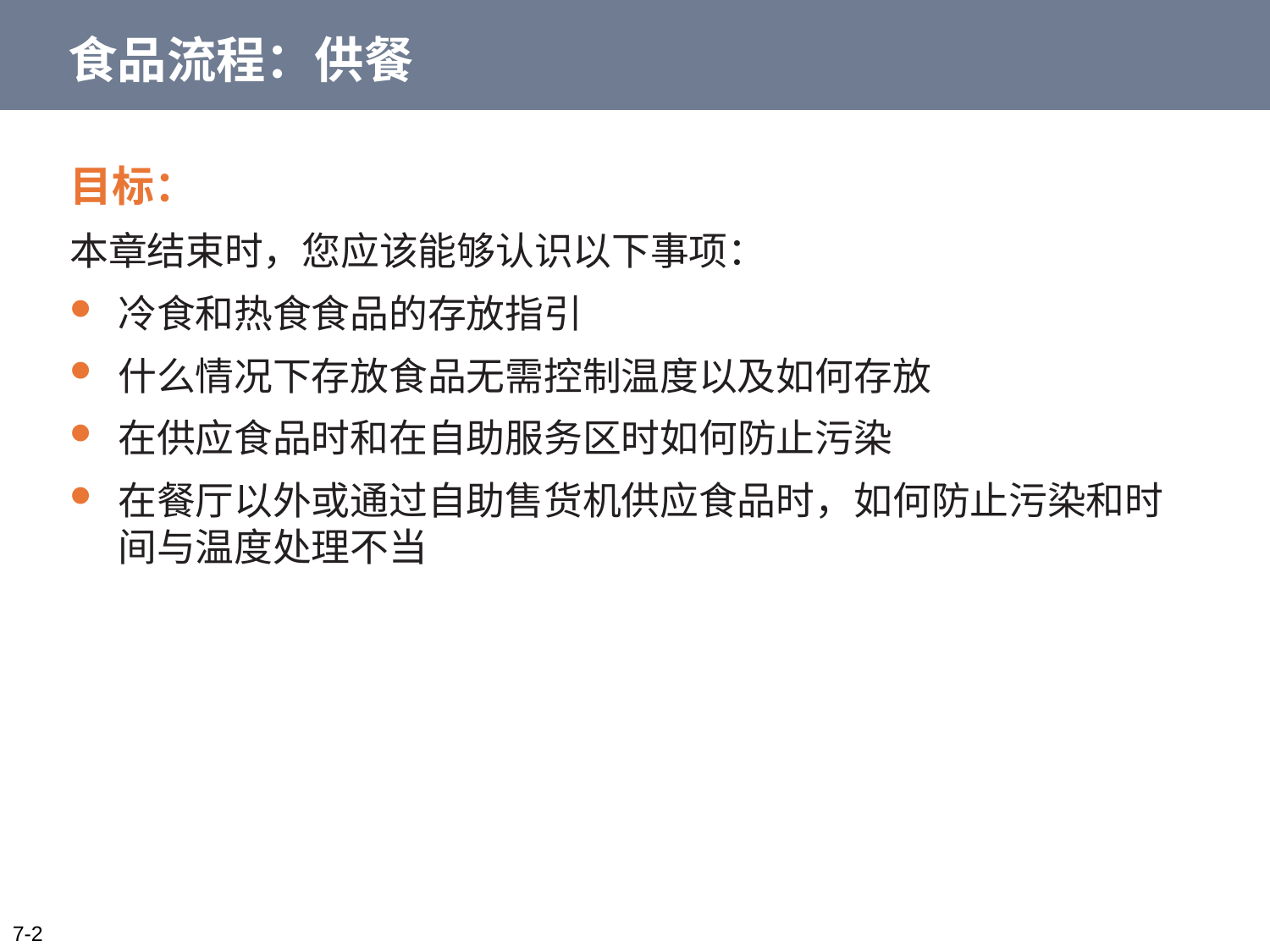

# 食品流程：供餐
目标：
本章结束时，您应该能够认识以下事项：
冷食和热食食品的存放指引
什么情况下存放食品无需控制温度以及如何存放
在供应食品时和在自助服务区时如何防止污染
在餐厅以外或通过自助售货机供应食品时，如何防止污染和时间与温度处理不当
7-2